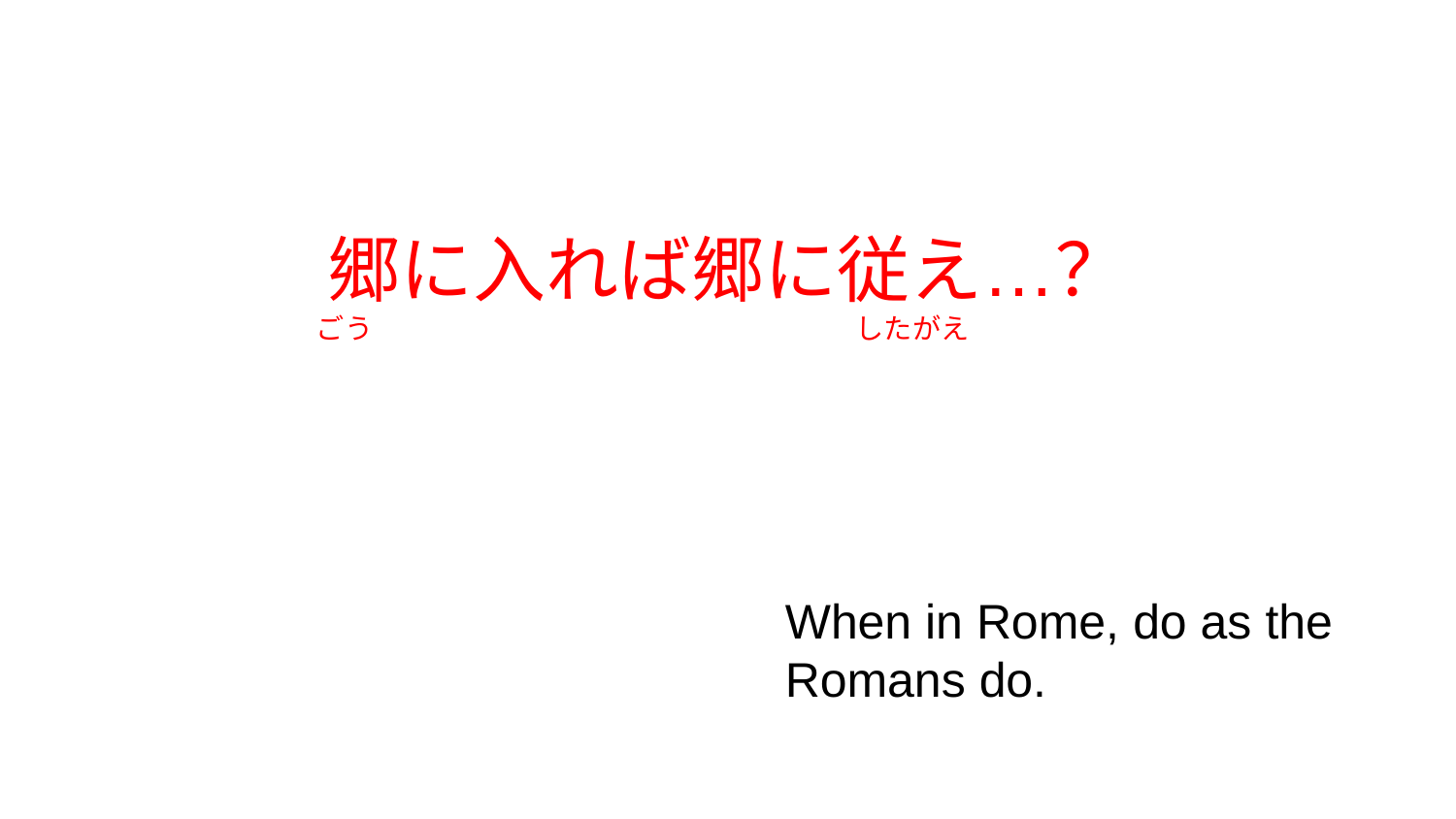

# 郷に入れば郷に従え…？
　　　　ごう　　　　　　　　　　　　　　　　　したがえ
When in Rome, do as the Romans do.